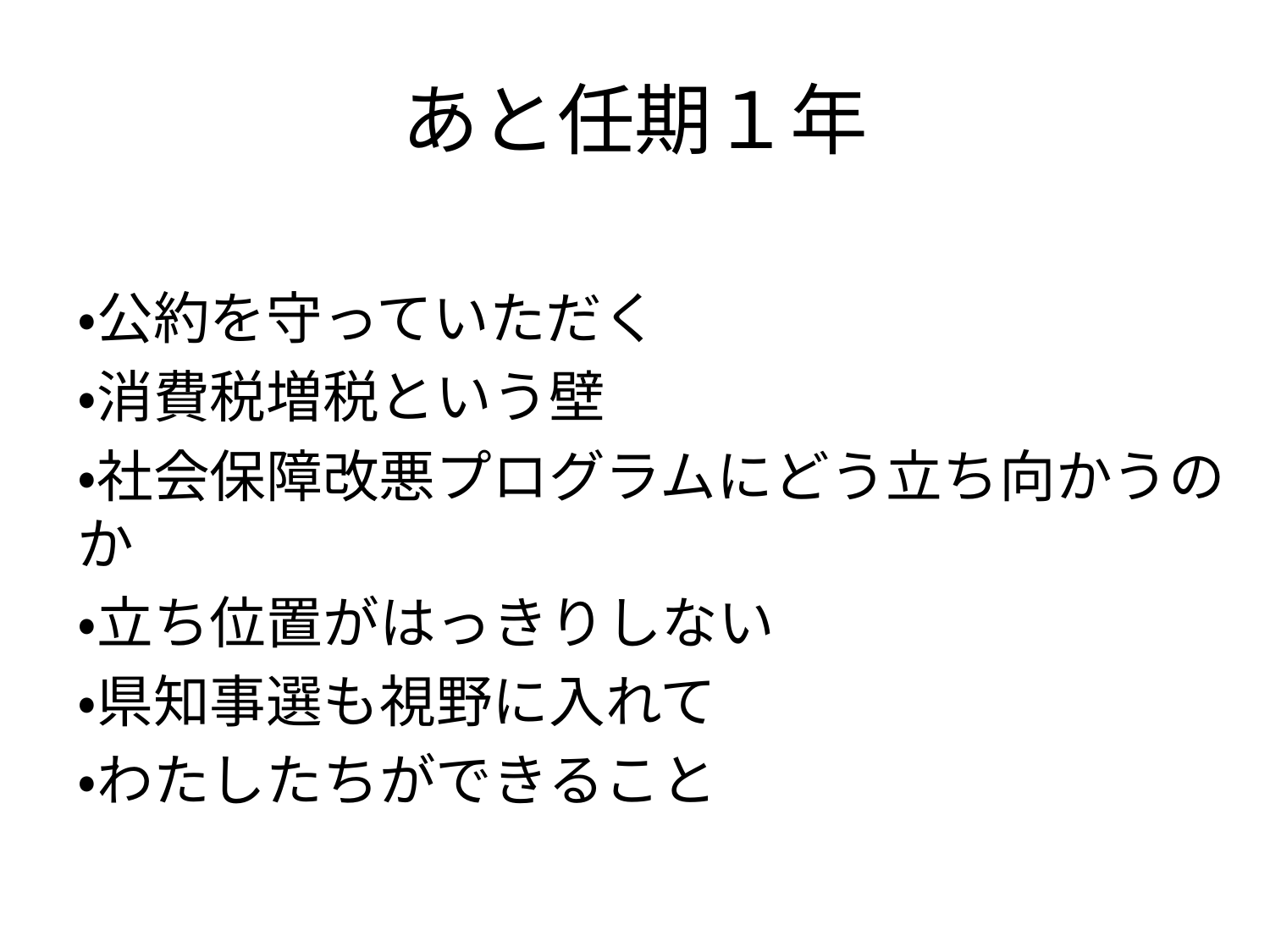

# あと任期１年
・公約を守っていただく
・消費税増税という壁
・社会保障改悪プログラムにどう立ち向かうのか
・立ち位置がはっきりしない
・県知事選も視野に入れて
・わたしたちができること